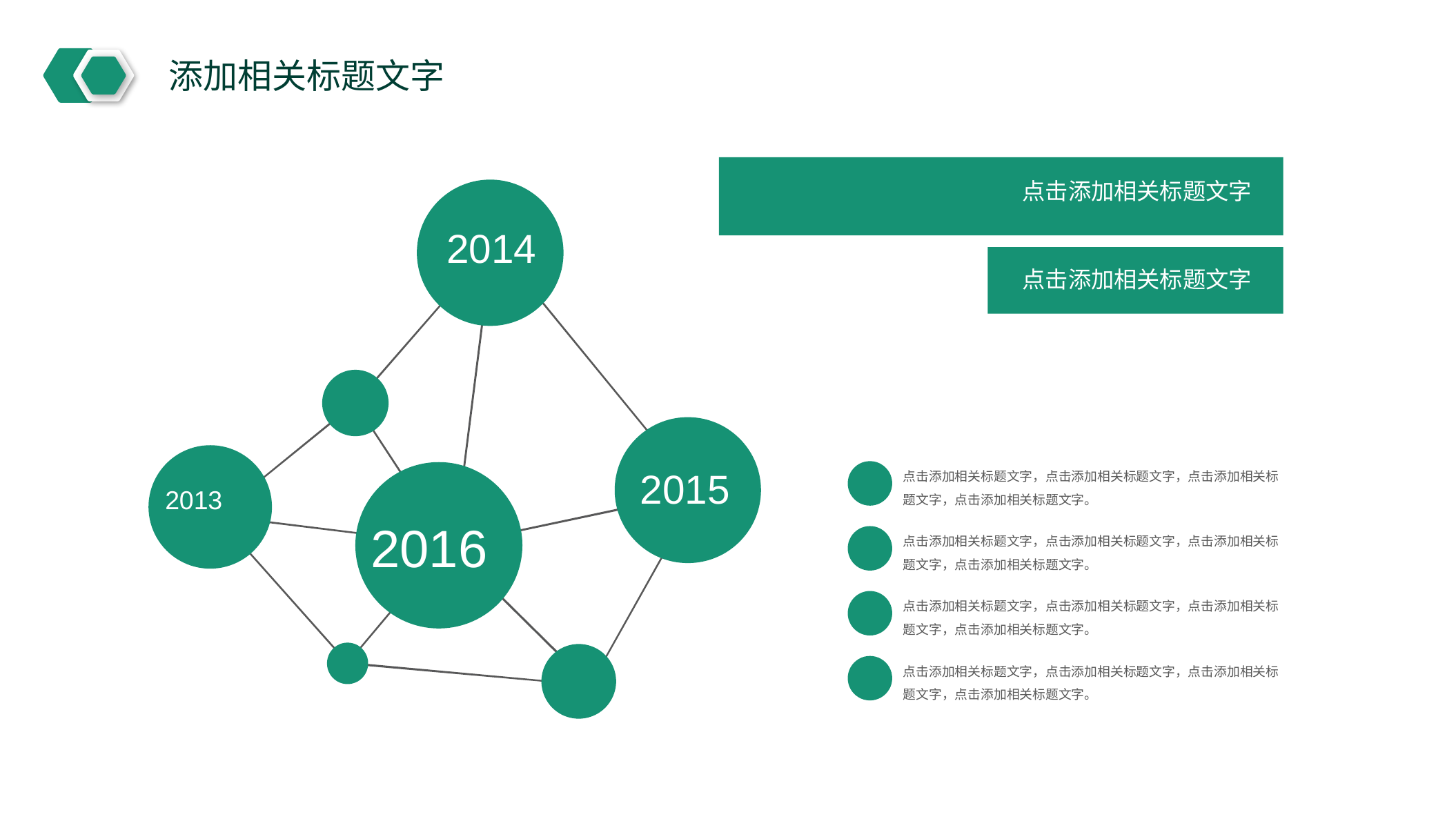

添加相关标题文字

点击添加相关标题文字

2014

点击添加相关标题文字

点击添加相关标题文字，点击添加相关标题文字，点击添加相关标题文字，点击添加相关标题文字。
2015

2013
2016
点击添加相关标题文字，点击添加相关标题文字，点击添加相关标题文字，点击添加相关标题文字。

点击添加相关标题文字，点击添加相关标题文字，点击添加相关标题文字，点击添加相关标题文字。

点击添加相关标题文字，点击添加相关标题文字，点击添加相关标题文字，点击添加相关标题文字。